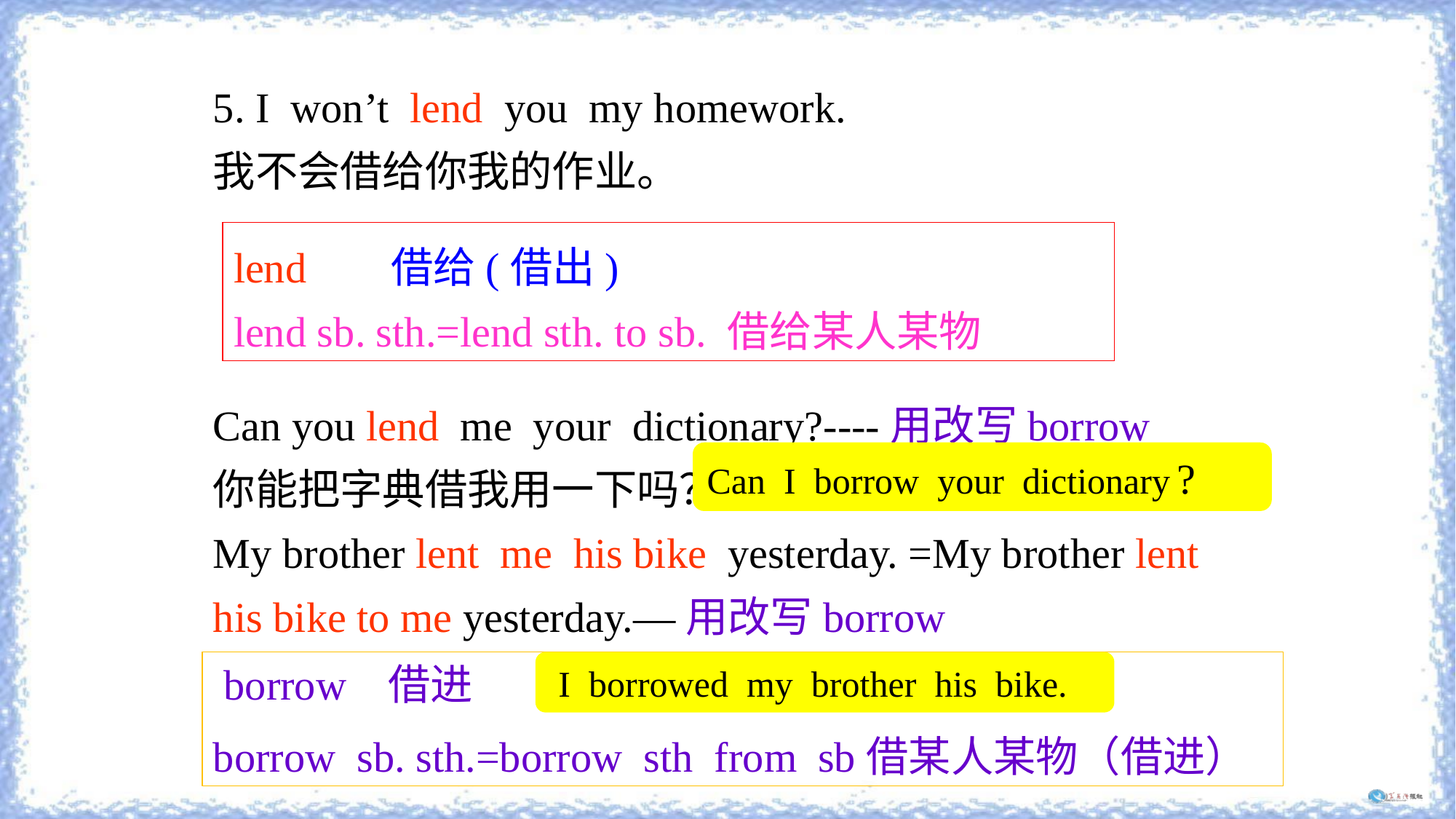

5. I  won’t  lend  you  my homework.
我不会借给你我的作业。

Can you lend  me  your  dictionary?----用改写borrow
你能把字典借我用一下吗？
My brother lent  me  his bike  yesterday. =My brother lent his bike to me yesterday.—用改写borrow

lend       借给(借出)
lend sb. sth.=lend sth. to sb. 借给某人某物
Can  I  borrow  your  dictionary ?
 borrow   借进
borrow  sb. sth.=borrow  sth  from  sb借某人某物（借进）
 I  borrowed  my  brother  his  bike.